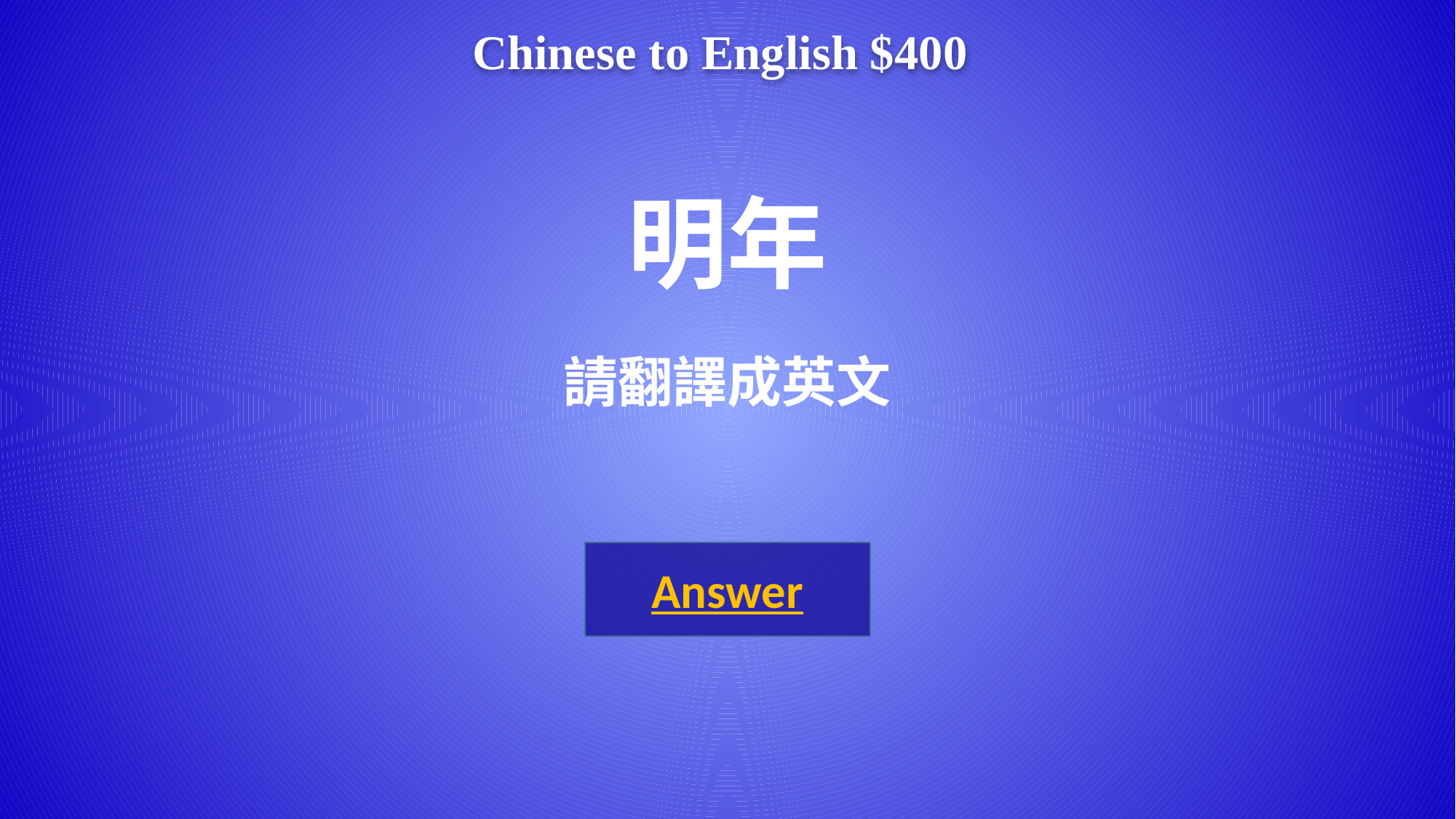

Chinese to English $400

# 明年 請翻譯成英文